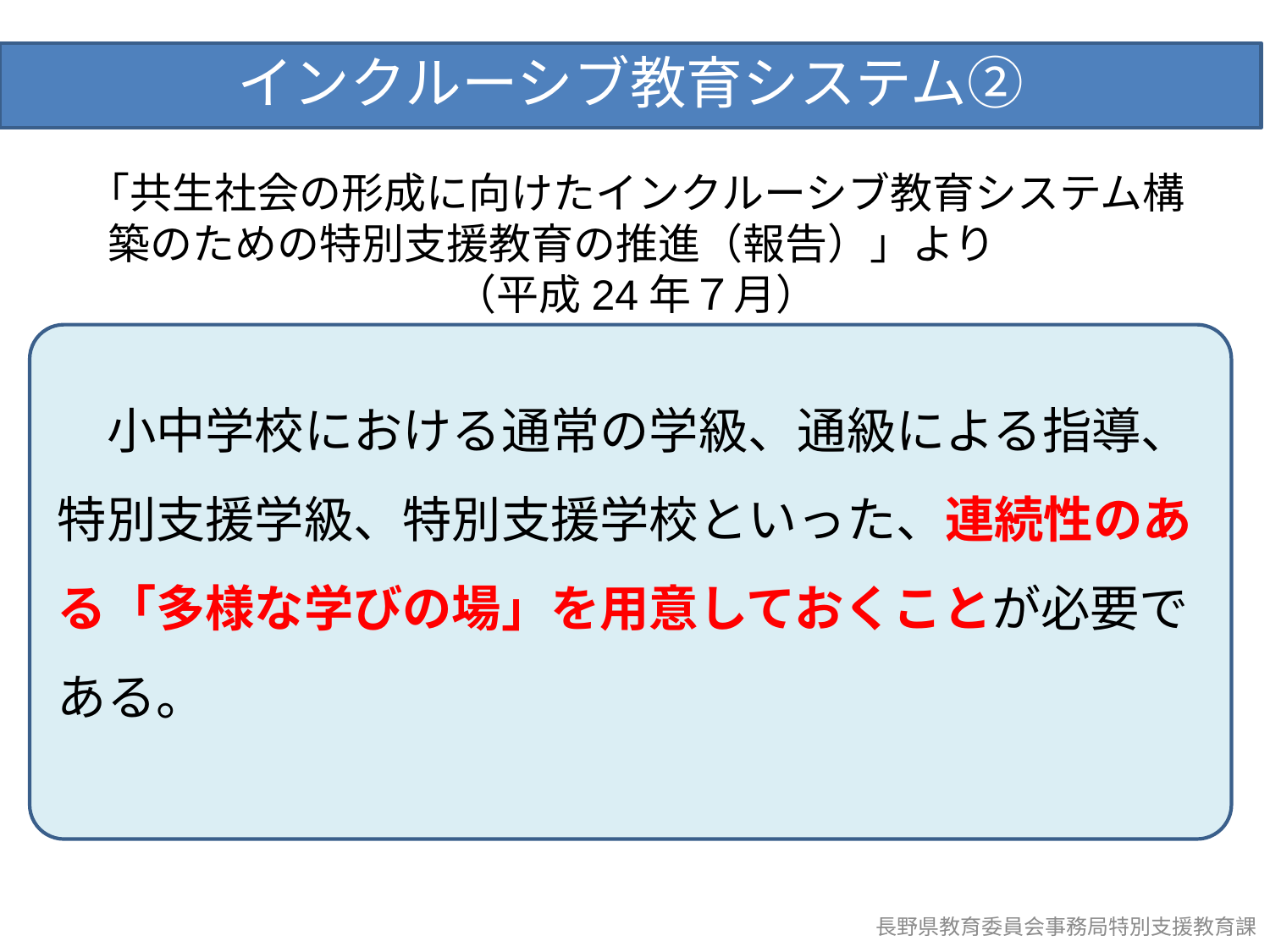

インクルーシブ教育システム②

「共生社会の形成に向けたインクルーシブ教育システム構築のための特別支援教育の推進（報告）」より　　　　（平成24年７月）

　小中学校における通常の学級、通級による指導、特別支援学級、特別支援学校といった、連続性のある「多様な学びの場」を用意しておくことが必要である。
長野県教育委員会事務局特別支援教育課